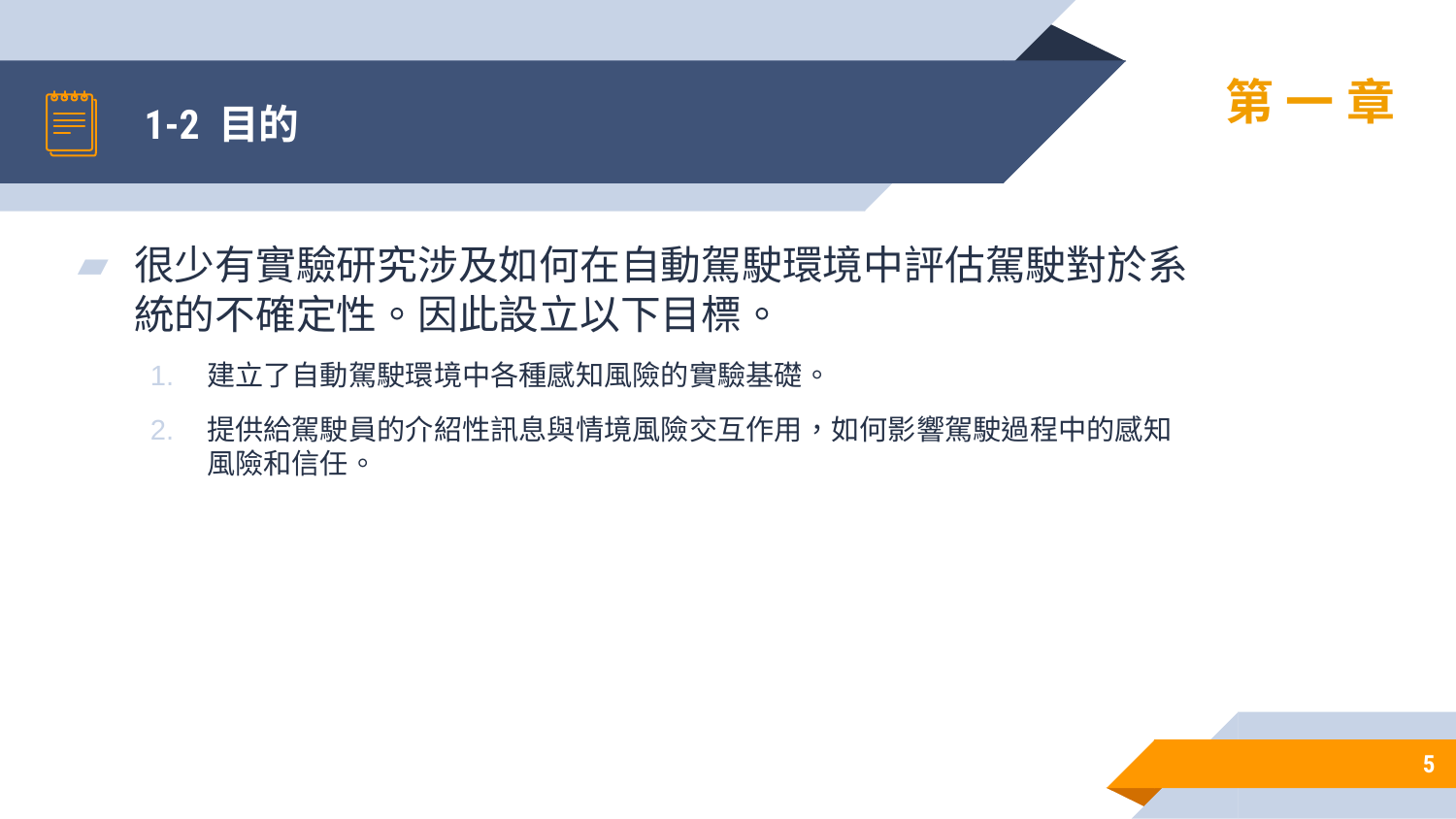

# 1-2 目的
第一章

很少有實驗研究涉及如何在自動駕駛環境中評估駕駛對於系統的不確定性。因此設立以下目標。
建立了自動駕駛環境中各種感知風險的實驗基礎。
提供給駕駛員的介紹性訊息與情境風險交互作用，如何影響駕駛過程中的感知風險和信任。
5